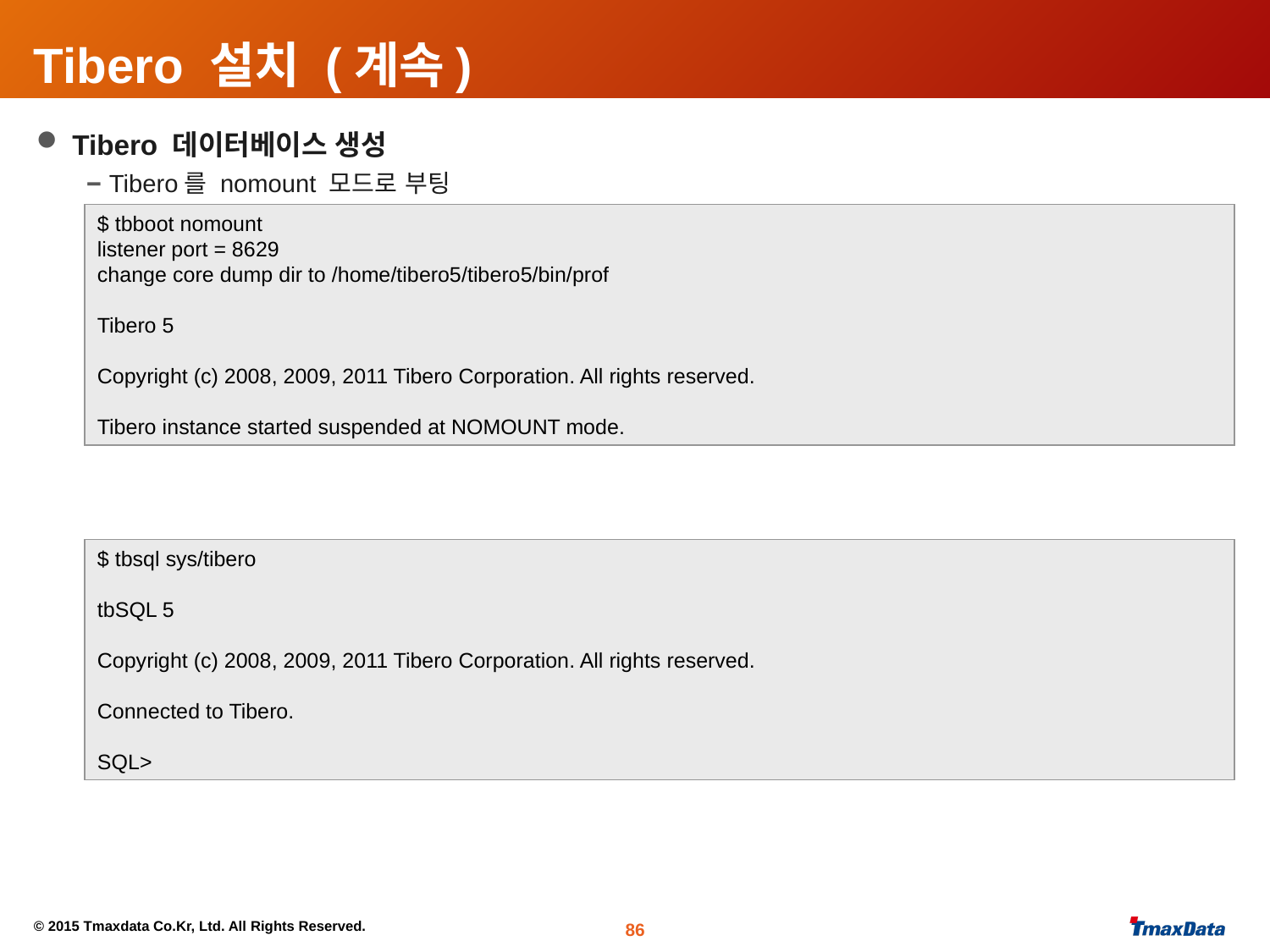

# Tibero 설치 (계속)
 Tibero 데이터베이스 생성
 Tibero를 nomount 모드로 부팅

 System 유저로 접속
$ tbboot nomount
listener port = 8629
change core dump dir to /home/tibero5/tibero5/bin/prof

Tibero 5

Copyright (c) 2008, 2009, 2011 Tibero Corporation. All rights reserved.

Tibero instance started suspended at NOMOUNT mode.
$ tbsql sys/tibero

tbSQL 5

Copyright (c) 2008, 2009, 2011 Tibero Corporation. All rights reserved.

Connected to Tibero.

SQL>